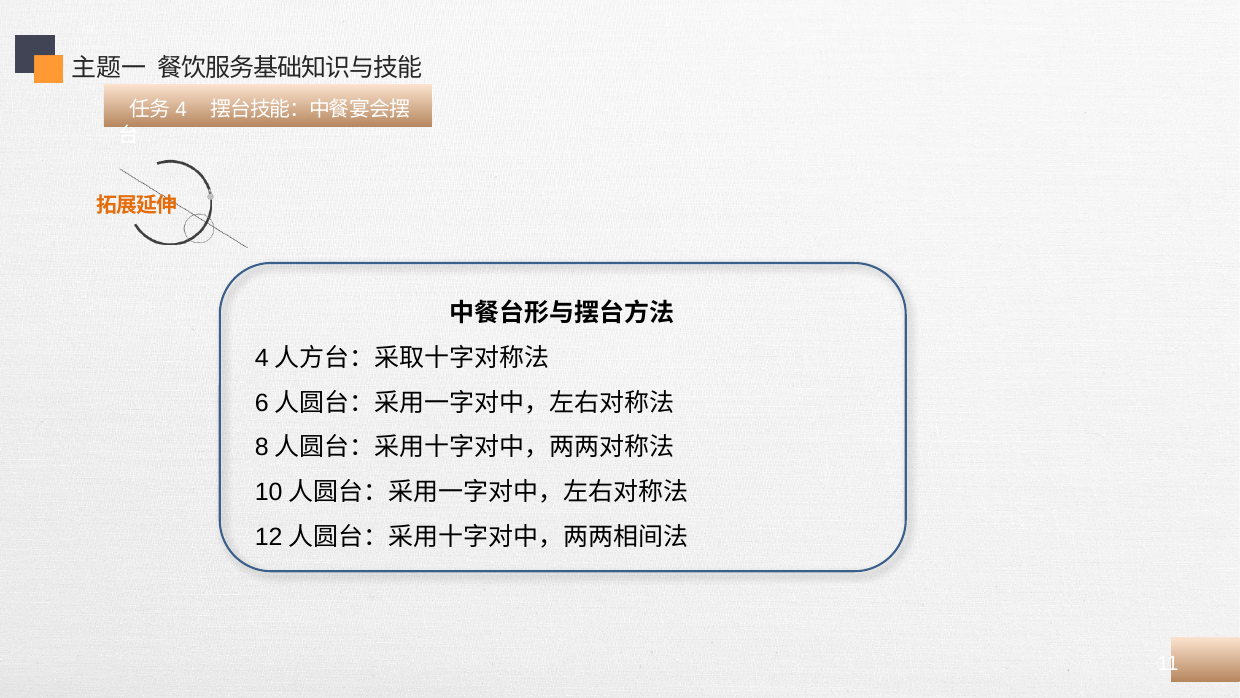

主题一  餐饮服务基础知识与技能

 任务4    摆台技能：中餐宴会摆台

中餐台形与摆台方法
4人方台：采取十字对称法
6人圆台：采用一字对中，左右对称法
8人圆台：采用十字对中，两两对称法
10人圆台：采用一字对中，左右对称法
12人圆台：采用十字对中，两两相间法